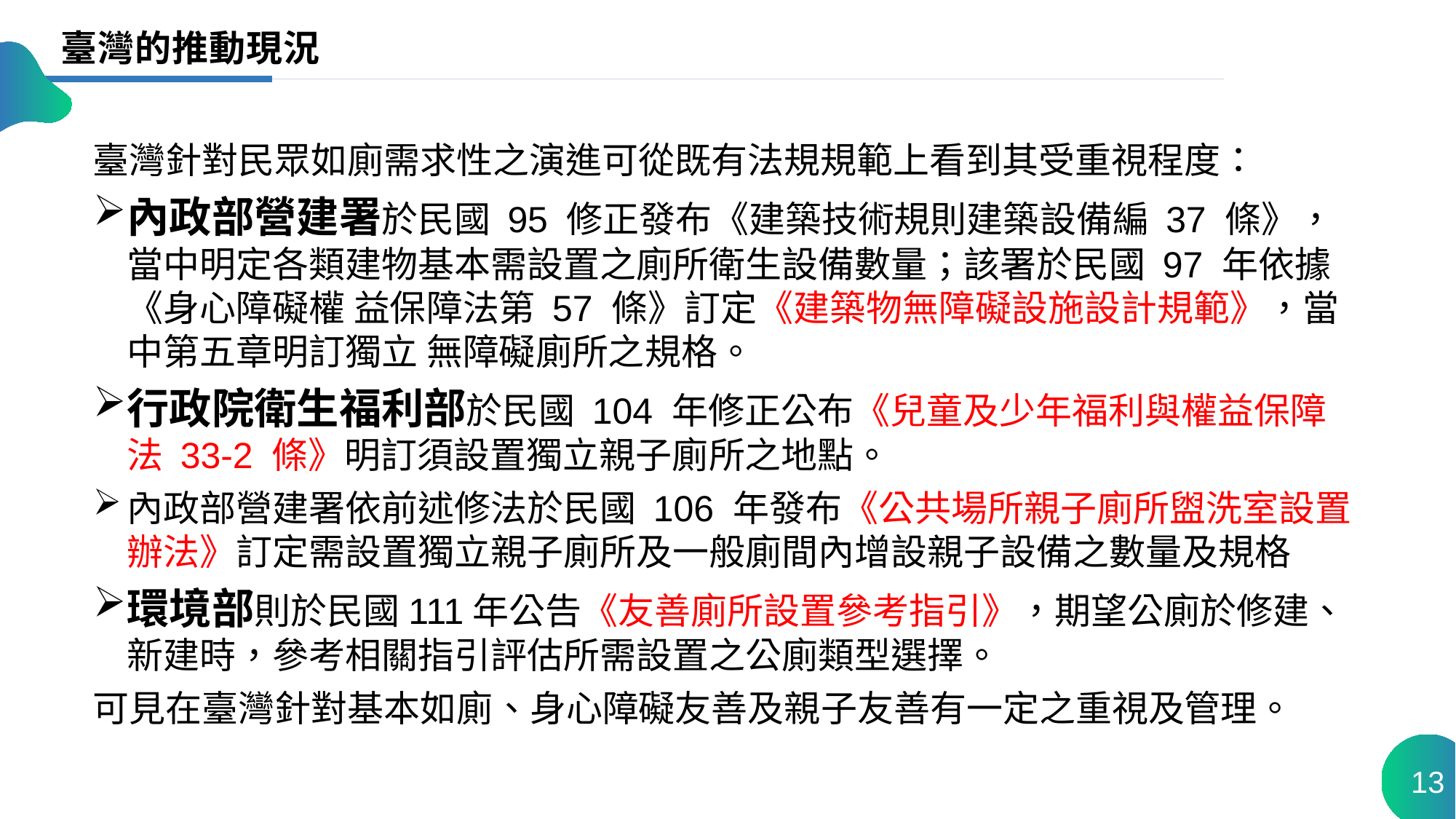

臺灣的推動現況

臺灣針對民眾如廁需求性之演進可從既有法規規範上看到其受重視程度：
內政部營建署於民國 95 修正發布《建築技術規則建築設備編 37 條》，當中明定各類建物基本需設置之廁所衛生設備數量；該署於民國 97 年依據《身心障礙權 益保障法第 57 條》訂定《建築物無障礙設施設計規範》，當中第五章明訂獨立 無障礙廁所之規格。
行政院衛生福利部於民國 104 年修正公布《兒童及少年福利與權益保障法 33-2 條》明訂須設置獨立親子廁所之地點。
內政部營建署依前述修法於民國 106 年發布《公共場所親子廁所盥洗室設置辦法》訂定需設置獨立親子廁所及一般廁間內增設親子設備之數量及規格
環境部則於民國111年公告《友善廁所設置參考指引》，期望公廁於修建、新建時，參考相關指引評估所需設置之公廁類型選擇。
可見在臺灣針對基本如廁、身心障礙友善及親子友善有一定之重視及管理。